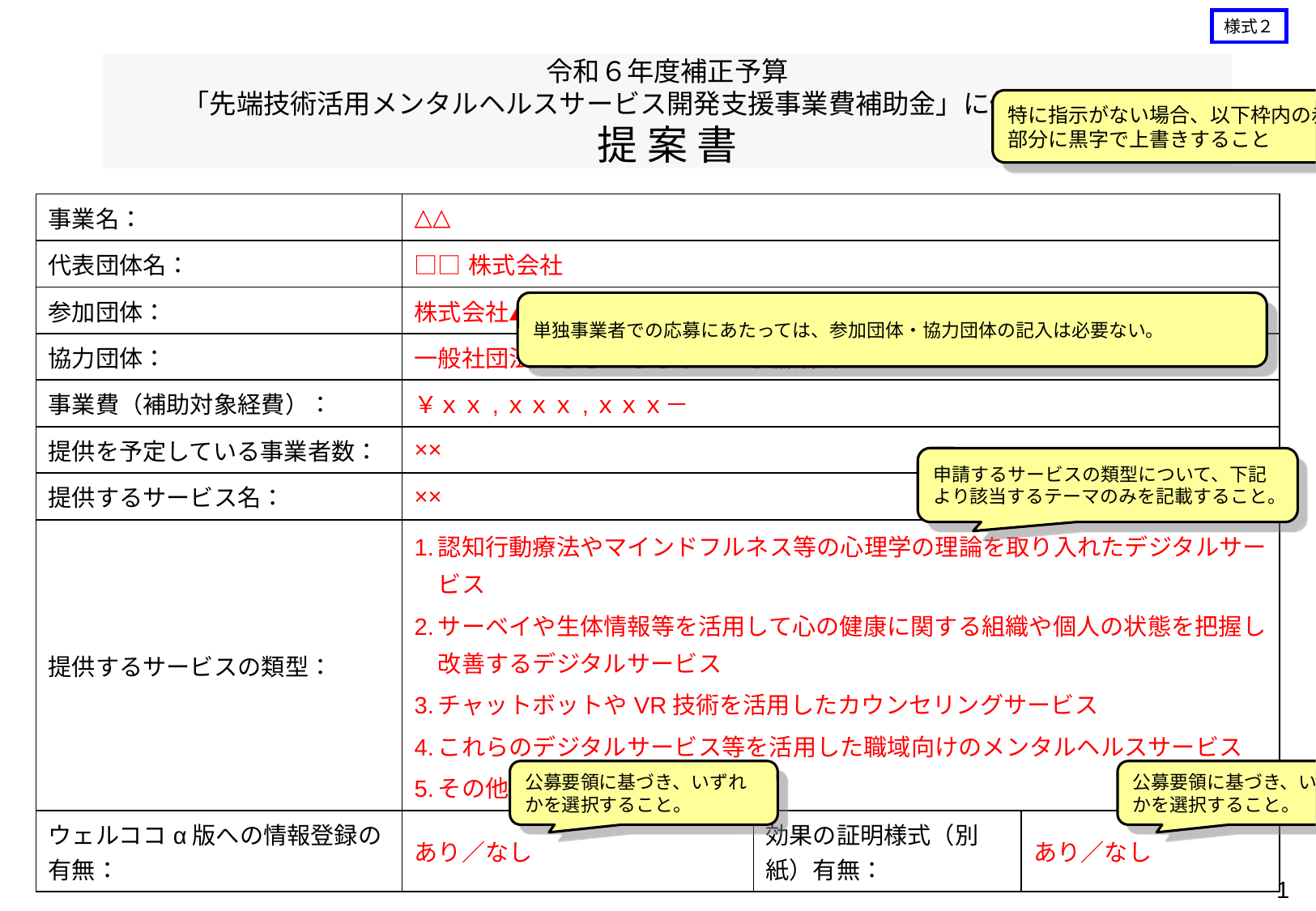

特に指示がない場合、以下枠内の赤文字部分に黒字で上書きすること
| 事業名： | △△ |  |  |
| --- | --- | --- | --- |
| 代表団体名： | □□株式会社 |  |  |
| 参加団体： | 株式会社▲▲、医療法人■■ |  |  |
| 協力団体： | 一般社団法人●●、◎◎市、△〇協議会 |  |  |
| 事業費（補助対象経費）： | ￥ｘｘ,ｘｘｘ,ｘｘｘ－ |  |  |
| 提供を予定している事業者数： | ×× |  |  |
| 提供するサービス名： | ×× |  |  |
| 提供するサービスの類型： | 認知行動療法やマインドフルネス等の心理学の理論を取り入れたデジタルサービス サーベイや生体情報等を活用して心の健康に関する組織や個人の状態を把握し改善するデジタルサービス チャットボットやVR技術を活用したカウンセリングサービス これらのデジタルサービス等を活用した職域向けのメンタルヘルスサービス その他のサービス |  |  |
| ウェルココα版への情報登録の有無： | あり／なし | 効果の証明様式（別紙）有無： | あり／なし |
単独事業者での応募にあたっては、参加団体・協力団体の記入は必要ない。
申請するサービスの類型について、下記より該当するテーマのみを記載すること。
公募要領に基づき、いずれかを選択すること。
公募要領に基づき、いずれかを選択すること。